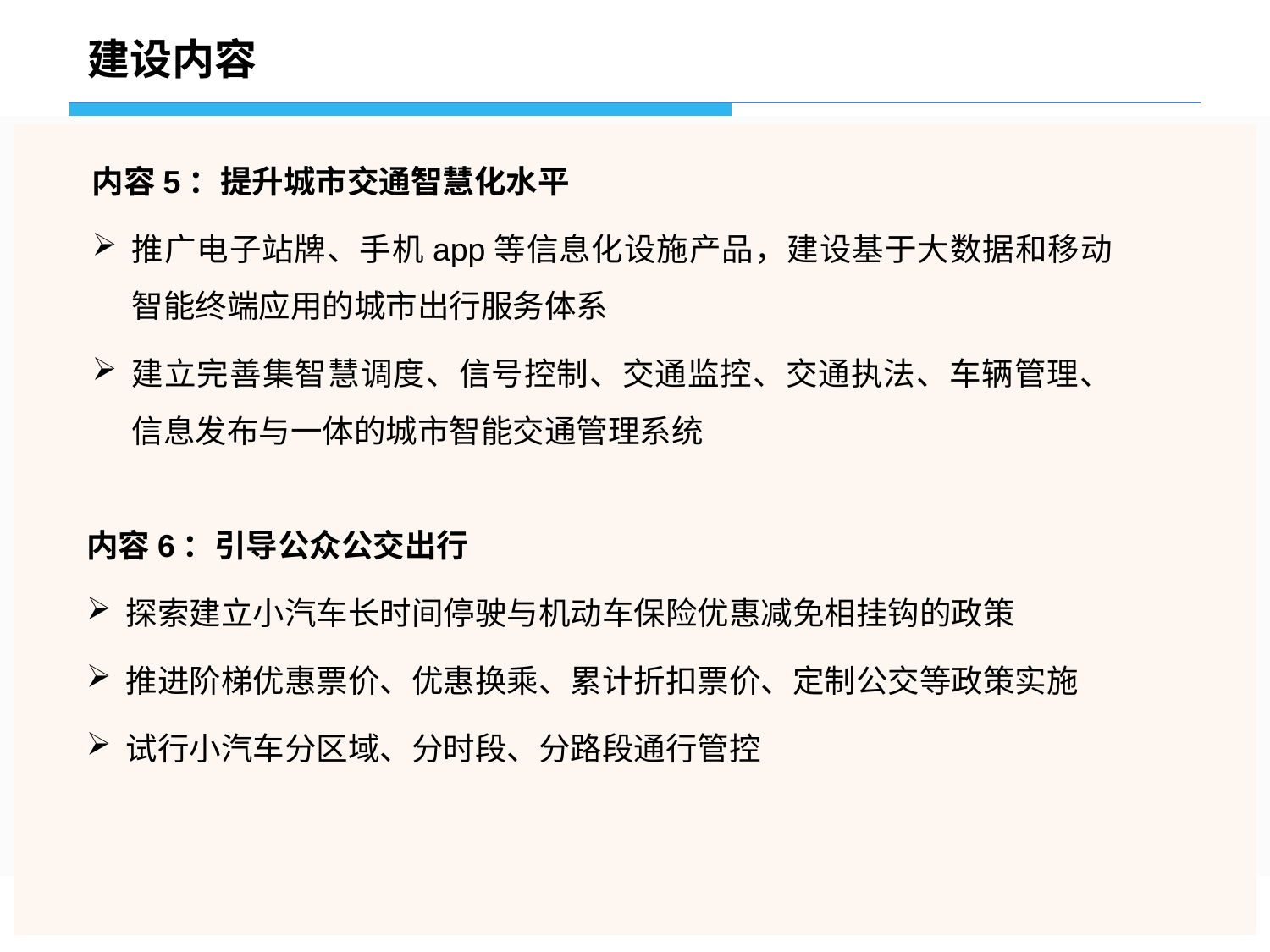

建设内容
内容5：提升城市交通智慧化水平
推广电子站牌、手机app等信息化设施产品，建设基于大数据和移动智能终端应用的城市出行服务体系
建立完善集智慧调度、信号控制、交通监控、交通执法、车辆管理、信息发布与一体的城市智能交通管理系统
内容6：引导公众公交出行
探索建立小汽车长时间停驶与机动车保险优惠减免相挂钩的政策
推进阶梯优惠票价、优惠换乘、累计折扣票价、定制公交等政策实施
试行小汽车分区域、分时段、分路段通行管控